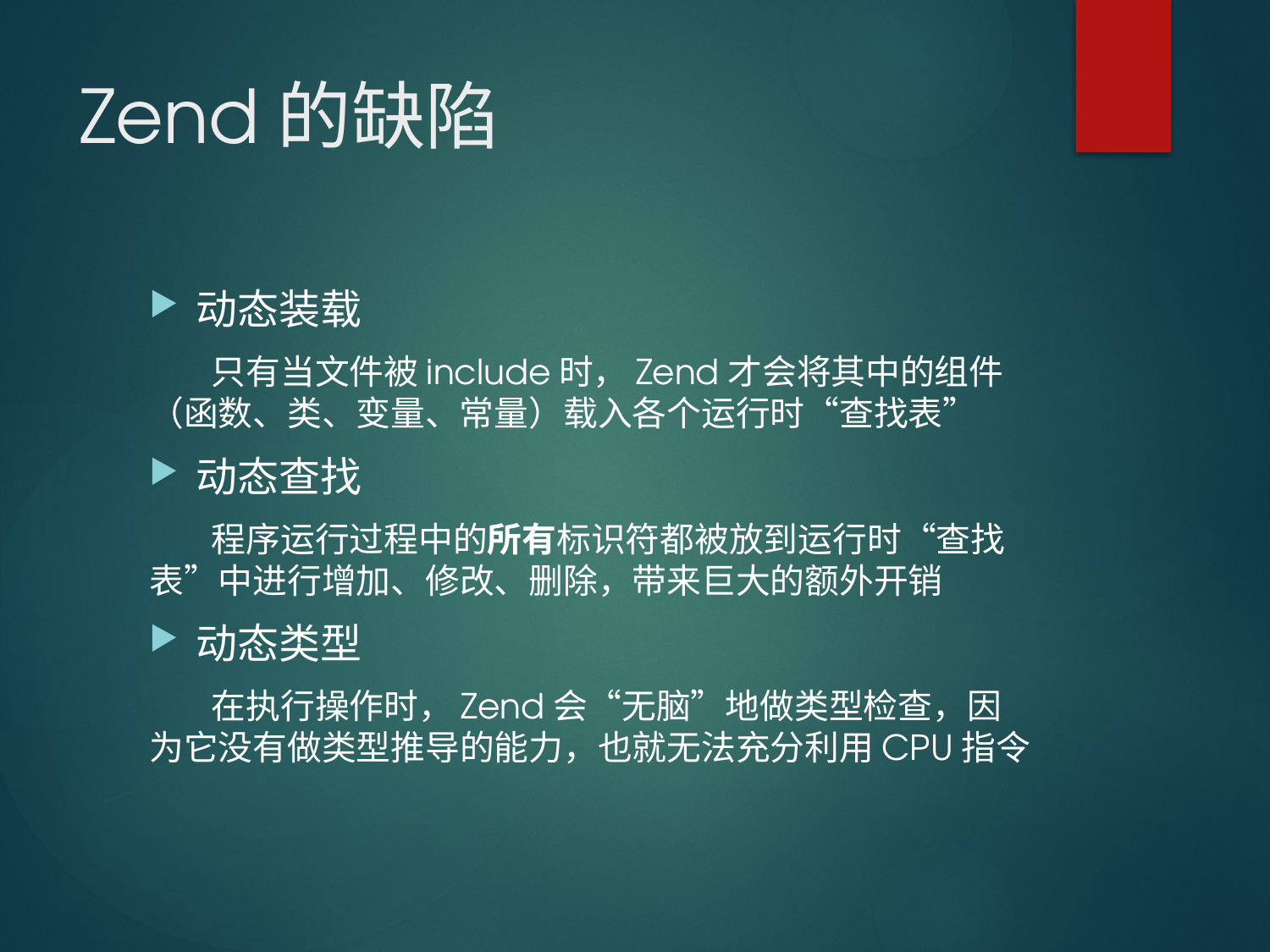

# Zend的缺陷
动态装载
只有当文件被include时，Zend才会将其中的组件（函数、类、变量、常量）载入各个运行时“查找表”
动态查找
程序运行过程中的所有标识符都被放到运行时“查找表”中进行增加、修改、删除，带来巨大的额外开销
动态类型
在执行操作时，Zend会“无脑”地做类型检查，因为它没有做类型推导的能力，也就无法充分利用CPU指令